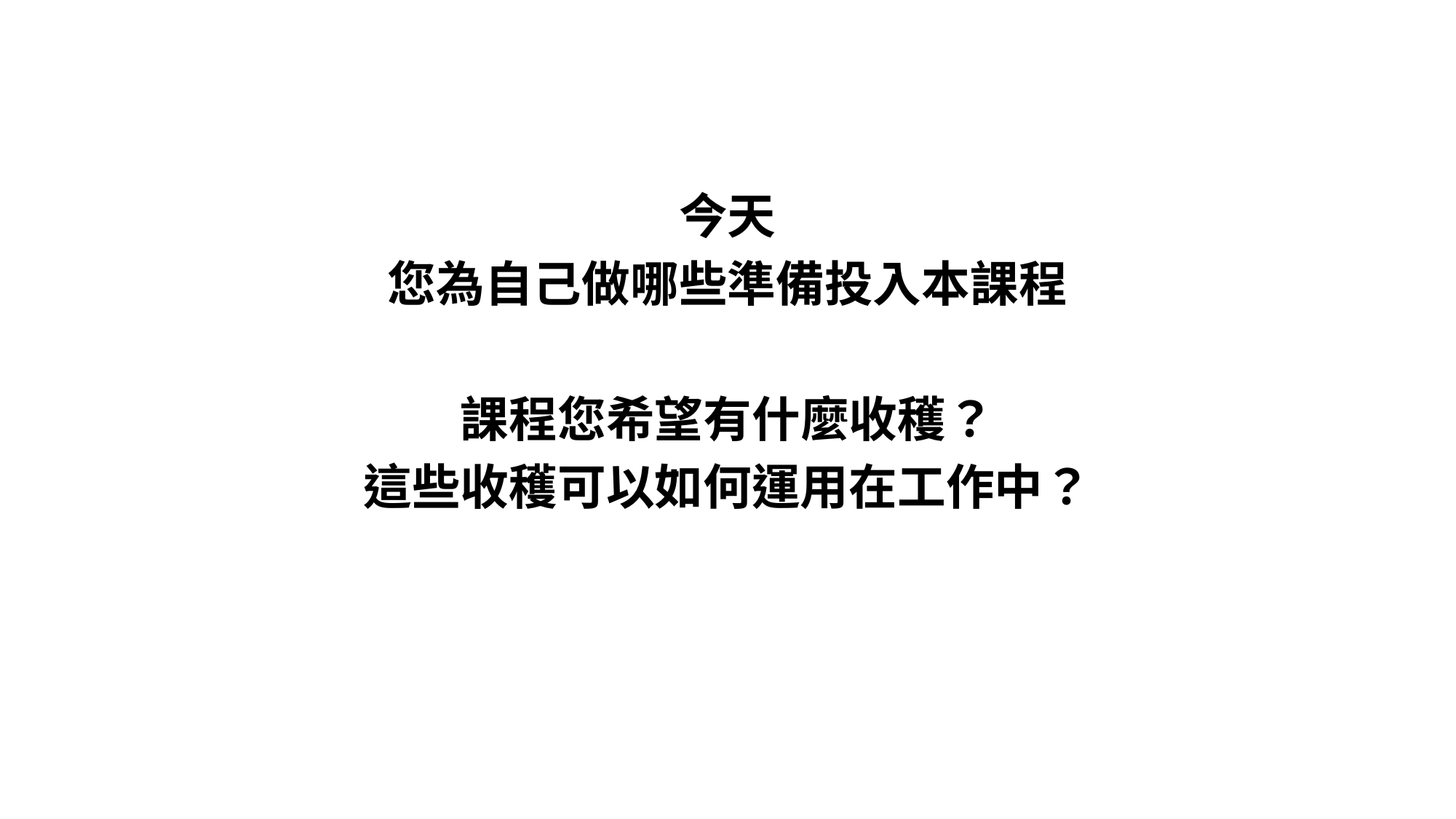

今天
您為自己做哪些準備投入本課程

課程您希望有什麼收穫？
這些收穫可以如何運用在工作中？